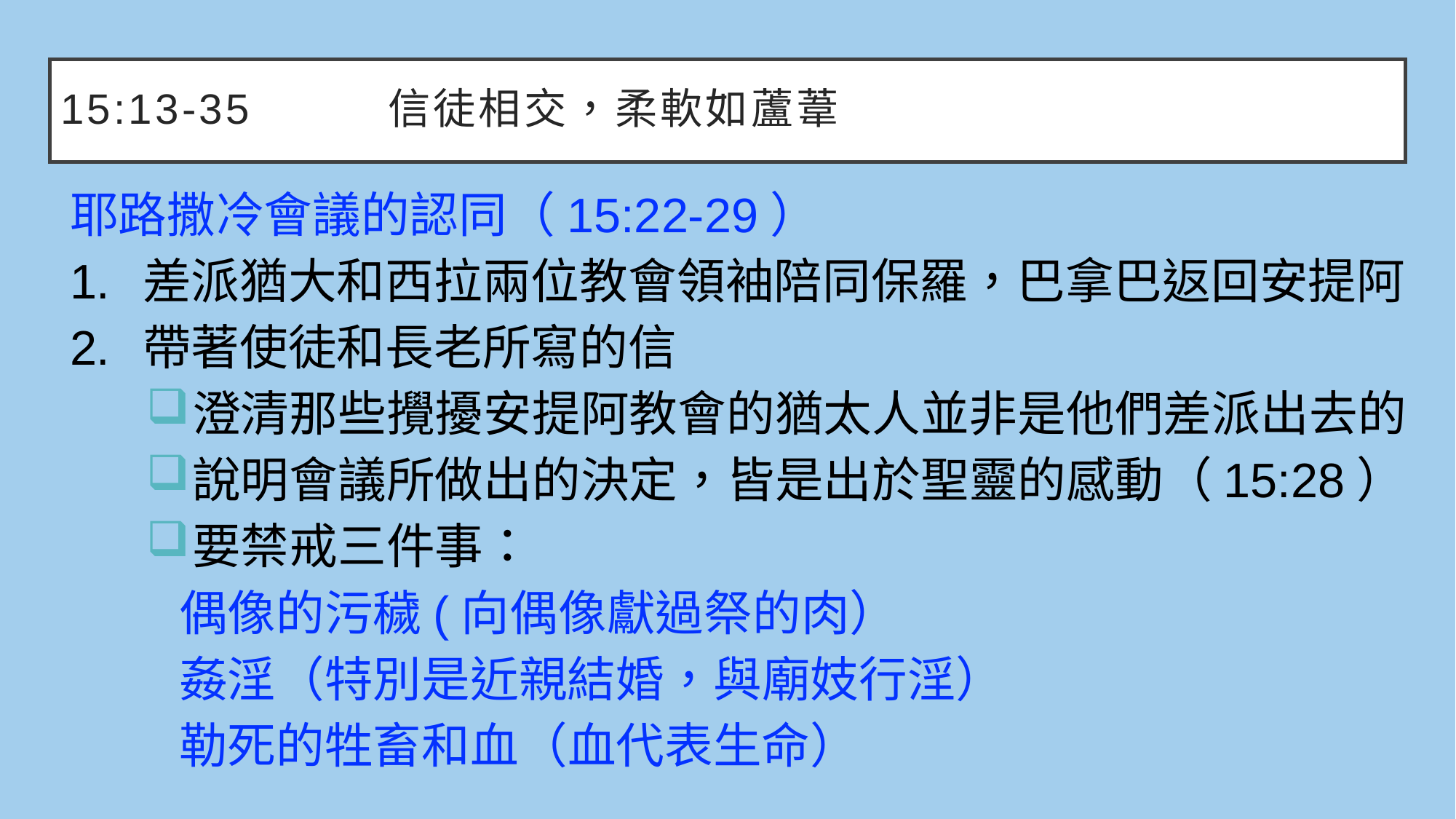

# 15:13-35		信徒相交，柔軟如蘆葦
耶路撒冷會議的認同（15:22-29）
差派猶大和西拉兩位教會領袖陪同保羅，巴拿巴返回安提阿
帶著使徒和長老所寫的信
澄清那些攪擾安提阿教會的猶太人並非是他們差派出去的
說明會議所做出的決定，皆是出於聖靈的感動（15:28）
要禁戒三件事：
	偶像的污穢(向偶像獻過祭的肉）
	姦淫（特別是近親結婚，與廟妓行淫）
	勒死的牲畜和血（血代表生命）